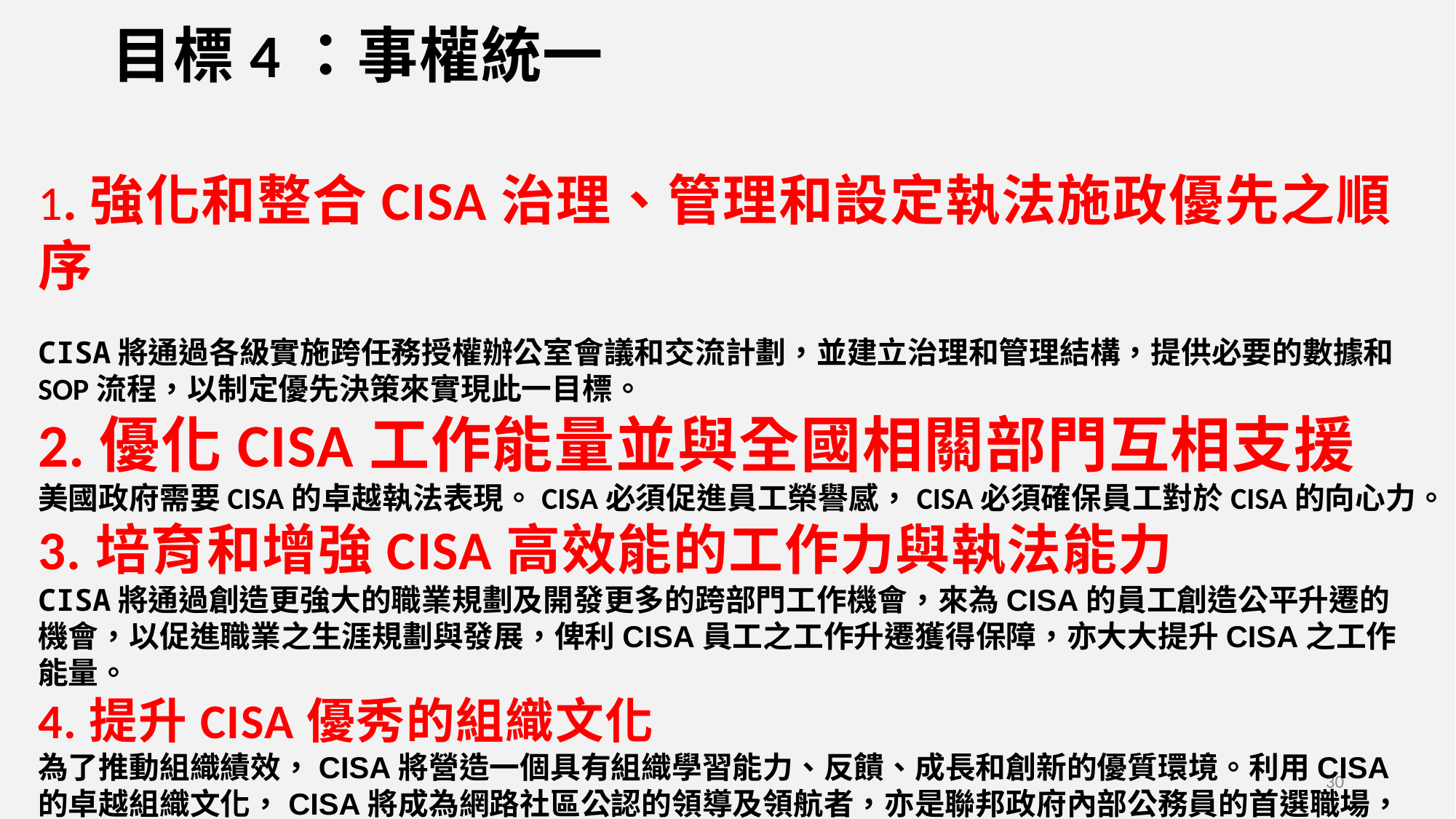

目標4：事權統一
1.強化和整合CISA治理、管理和設定執法施政優先之順序

CISA將通過各級實施跨任務授權辦公室會議和交流計劃，並建立治理和管理結構，提供必要的數據和SOP流程，以制定優先決策來實現此一目標。
2.優化CISA工作能量並與全國相關部門互相支援
美國政府需要CISA的卓越執法表現。CISA必須促進員工榮譽感，CISA必須確保員工對於CISA的向心力。
3.培育和增強CISA高效能的工作力與執法能力
CISA將通過創造更強大的職業規劃及開發更多的跨部門工作機會，來為CISA的員工創造公平升遷的機會，以促進職業之生涯規劃與發展，俾利CISA員工之工作升遷獲得保障，亦大大提升CISA之工作能量。
4.提升CISA優秀的組織文化
為了推動組織績效，CISA將營造一個具有組織學習能力、反饋、成長和創新的優質環境。利用CISA的卓越組織文化，CISA將成為網路社區公認的領導及領航者，亦是聯邦政府內部公務員的首選職場，因CISA具有優質化、人性化之組織文化，能產生高效能之工作成果，達到CISA 之法定任務、目標與使命。

30